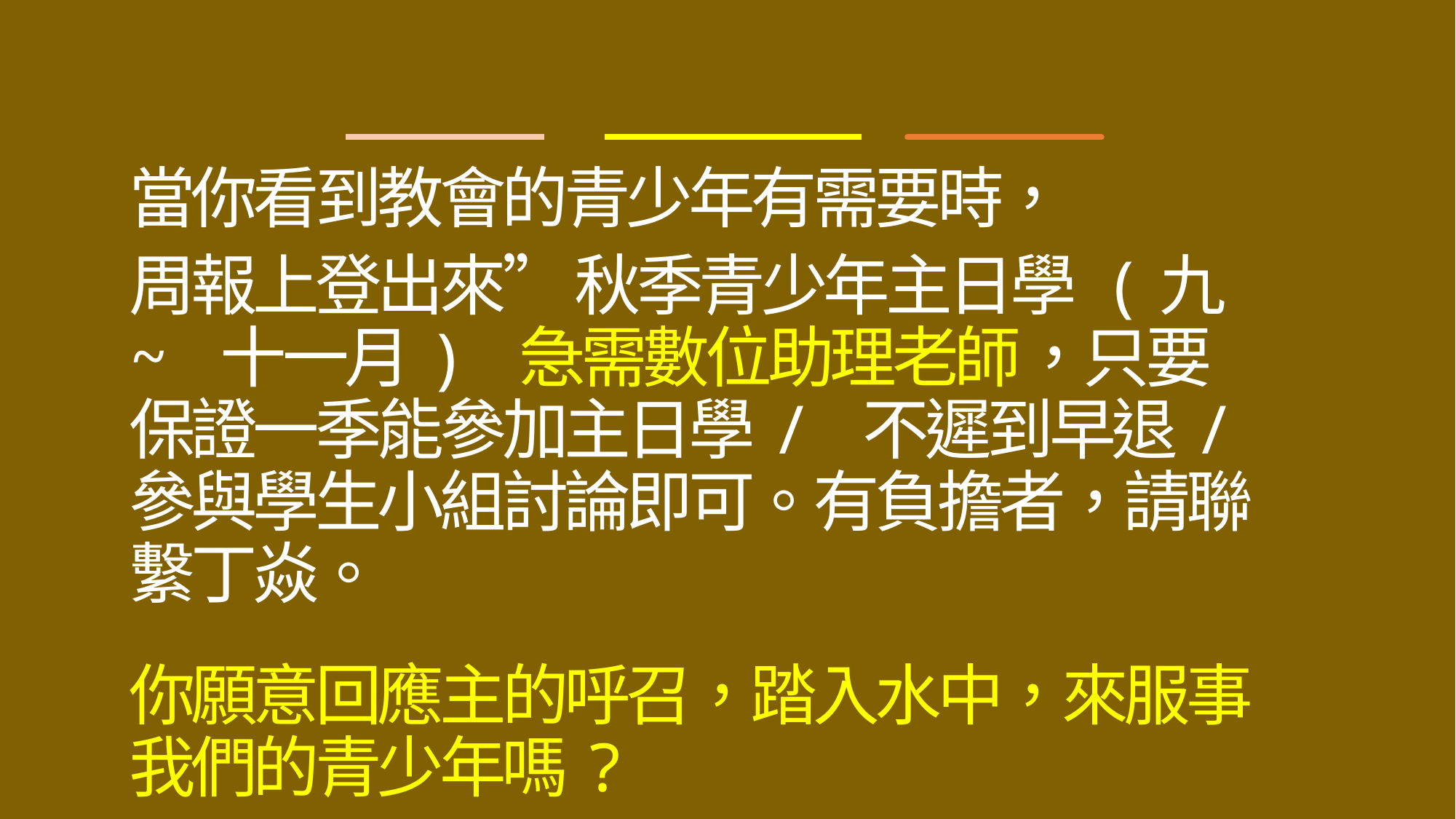

當你看到教會的青少年有需要時，
周報上登出來” 秋季青少年主日學 (九 ~ 十一月) 急需數位助理老師，只要保證一季能參加主日學/ 不遲到早退/ 參與學生小組討論即可。有負擔者，請聯繫丁焱。

你願意回應主的呼召，踏入水中，來服事我們的青少年嗎?